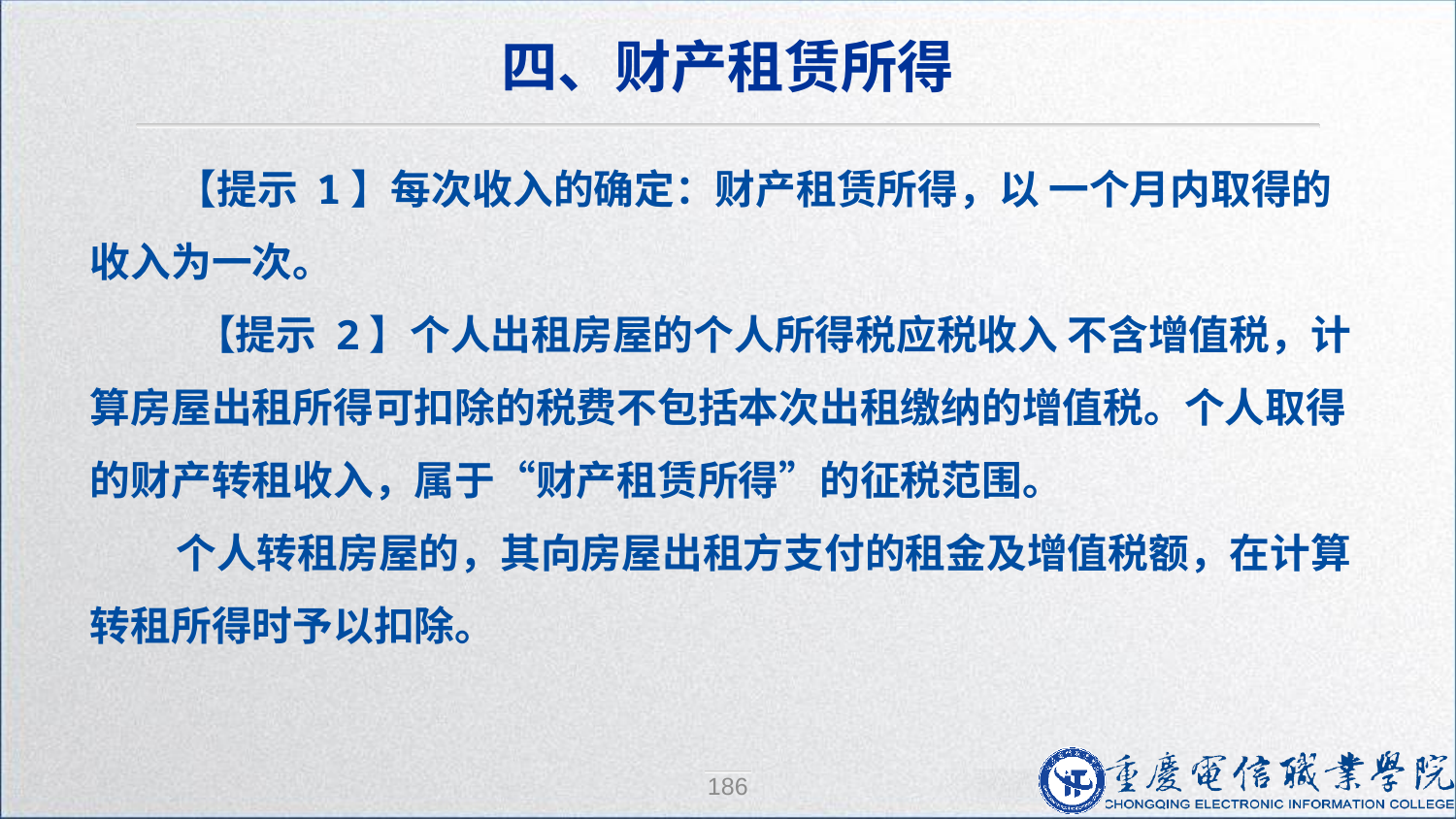

四、财产租赁所得
【提示 1】每次收入的确定：财产租赁所得，以 一个月内取得的 收入为一次。
 【提示 2】个人出租房屋的个人所得税应税收入 不含增值税，计算房屋出租所得可扣除的税费不包括本次出租缴纳的增值税。个人取得的财产转租收入，属于“财产租赁所得”的征税范围。
个人转租房屋的，其向房屋出租方支付的租金及增值税额，在计算转租所得时予以扣除。
186